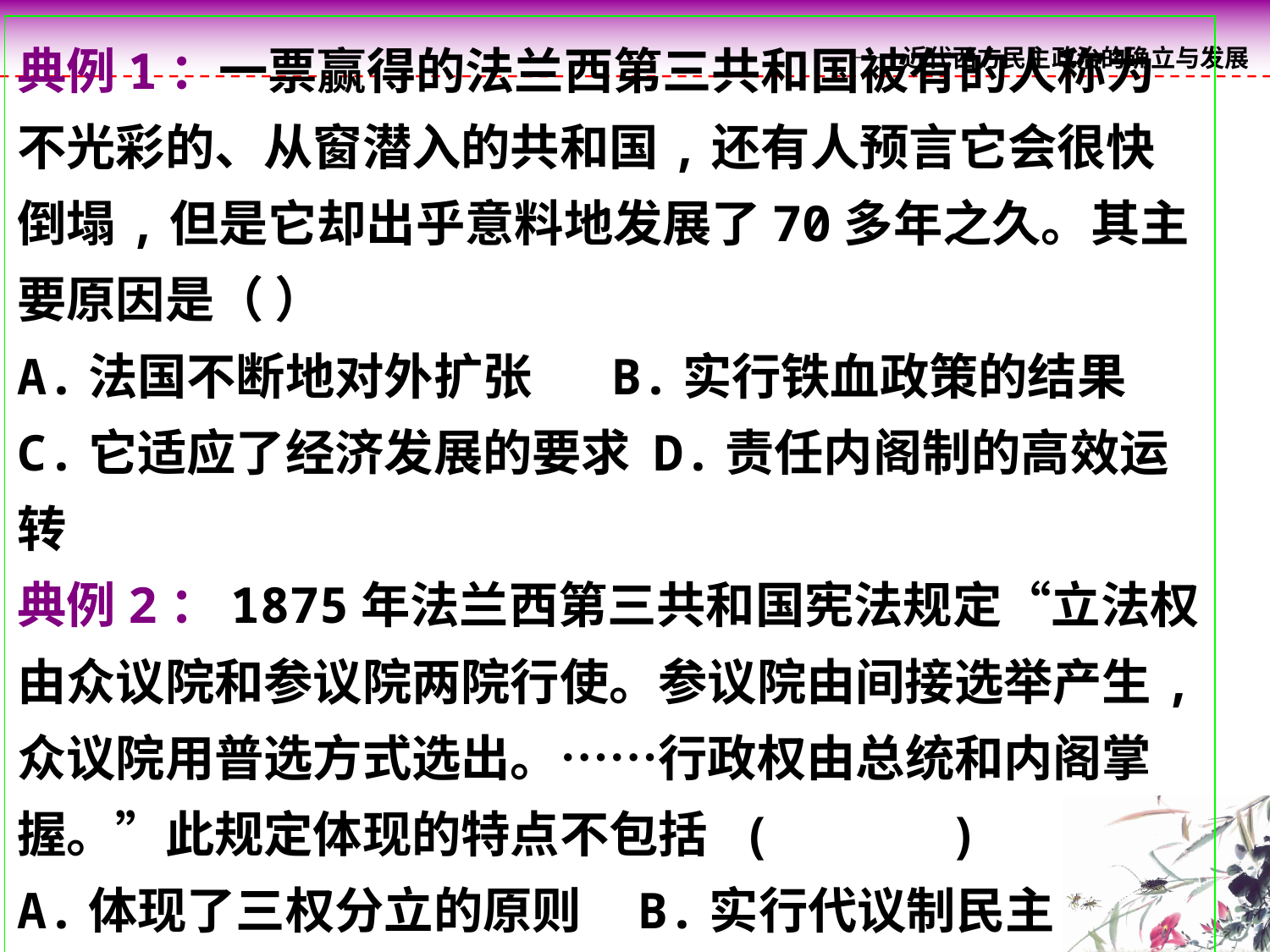

典例1：一票赢得的法兰西第三共和国被有的人称为不光彩的、从窗潜入的共和国,还有人预言它会很快倒塌,但是它却出乎意料地发展了70多年之久。其主要原因是（ ）
A.法国不断地对外扩张      B.实行铁血政策的结果
C.它适应了经济发展的要求 D.责任内阁制的高效运转
典例2：1875年法兰西第三共和国宪法规定“立法权由众议院和参议院两院行使。参议院由间接选举产生,众议院用普选方式选出。……行政权由总统和内阁掌握。”此规定体现的特点不包括  (      )
A.体现了三权分立的原则    B.实行代议制民主
C.议会是国家最高立法机关  D.内阁对总统负责